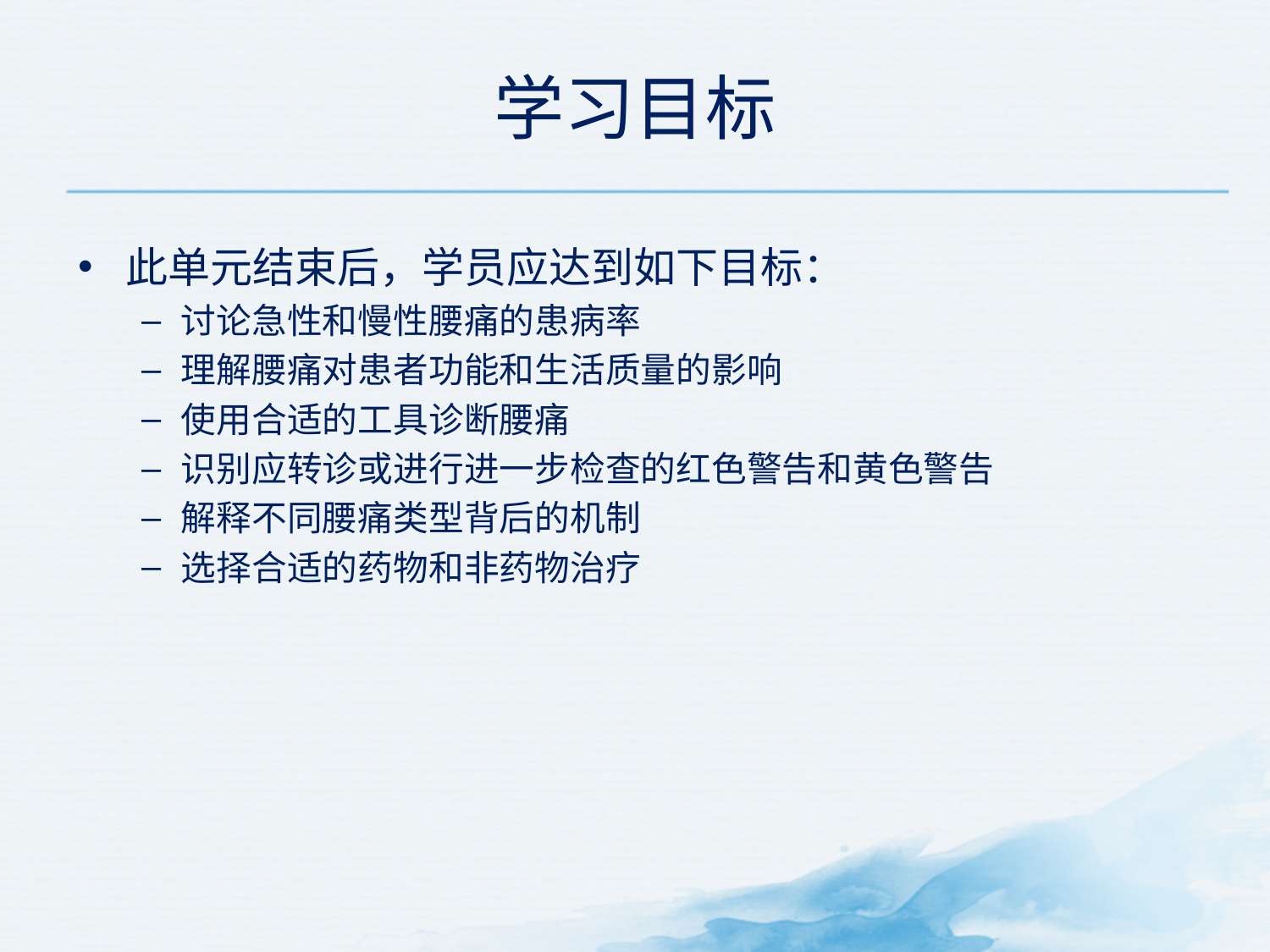

# 学习目标
此单元结束后，学员应达到如下目标：
讨论急性和慢性腰痛的患病率
理解腰痛对患者功能和生活质量的影响
使用合适的工具诊断腰痛
识别应转诊或进行进一步检查的红色警告和黄色警告
解释不同腰痛类型背后的机制
选择合适的药物和非药物治疗